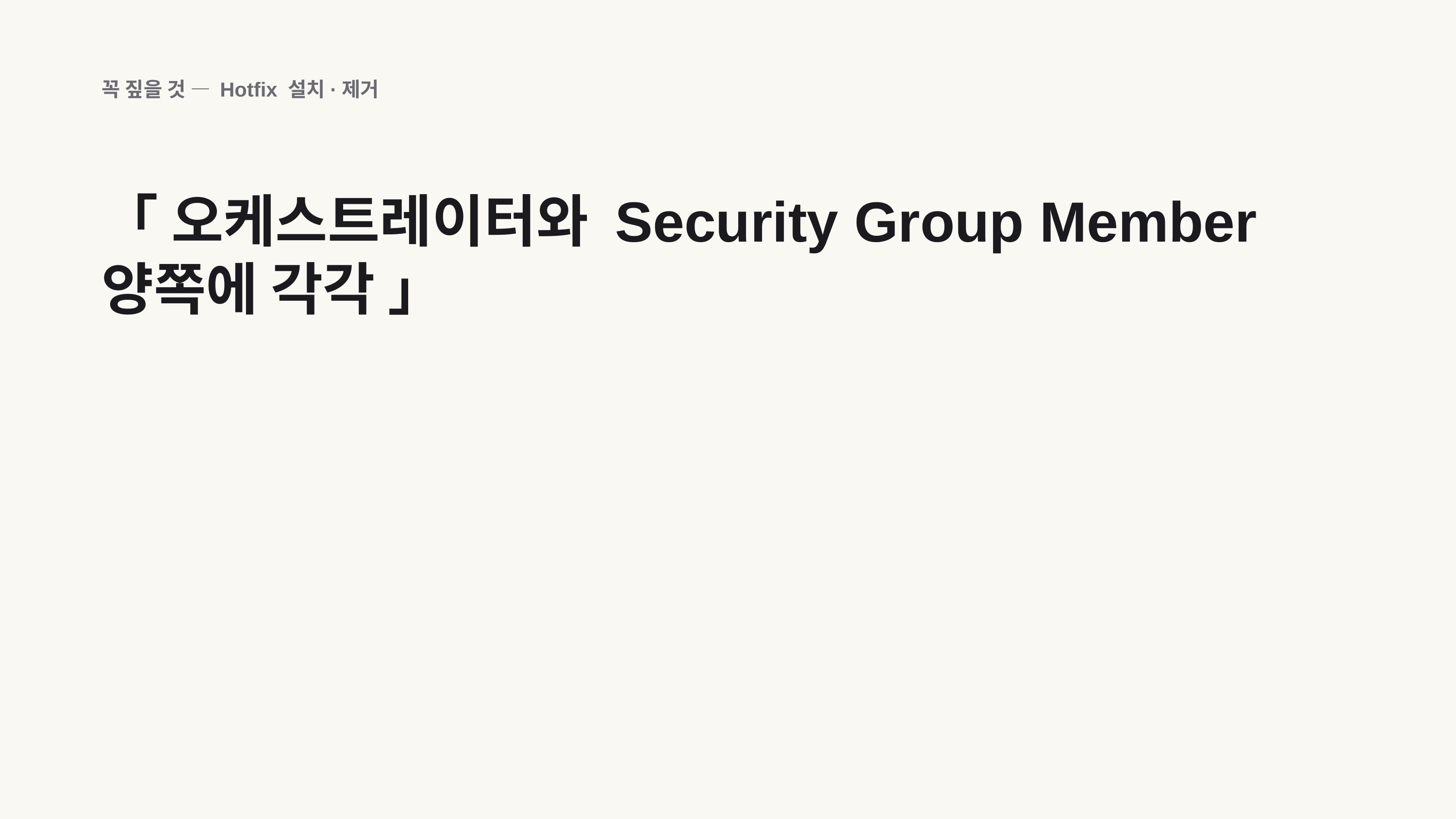

꼭 짚을 것 — Hotfix 설치·제거
「 오케스트레이터와 Security Group Member 양쪽에 각각 」